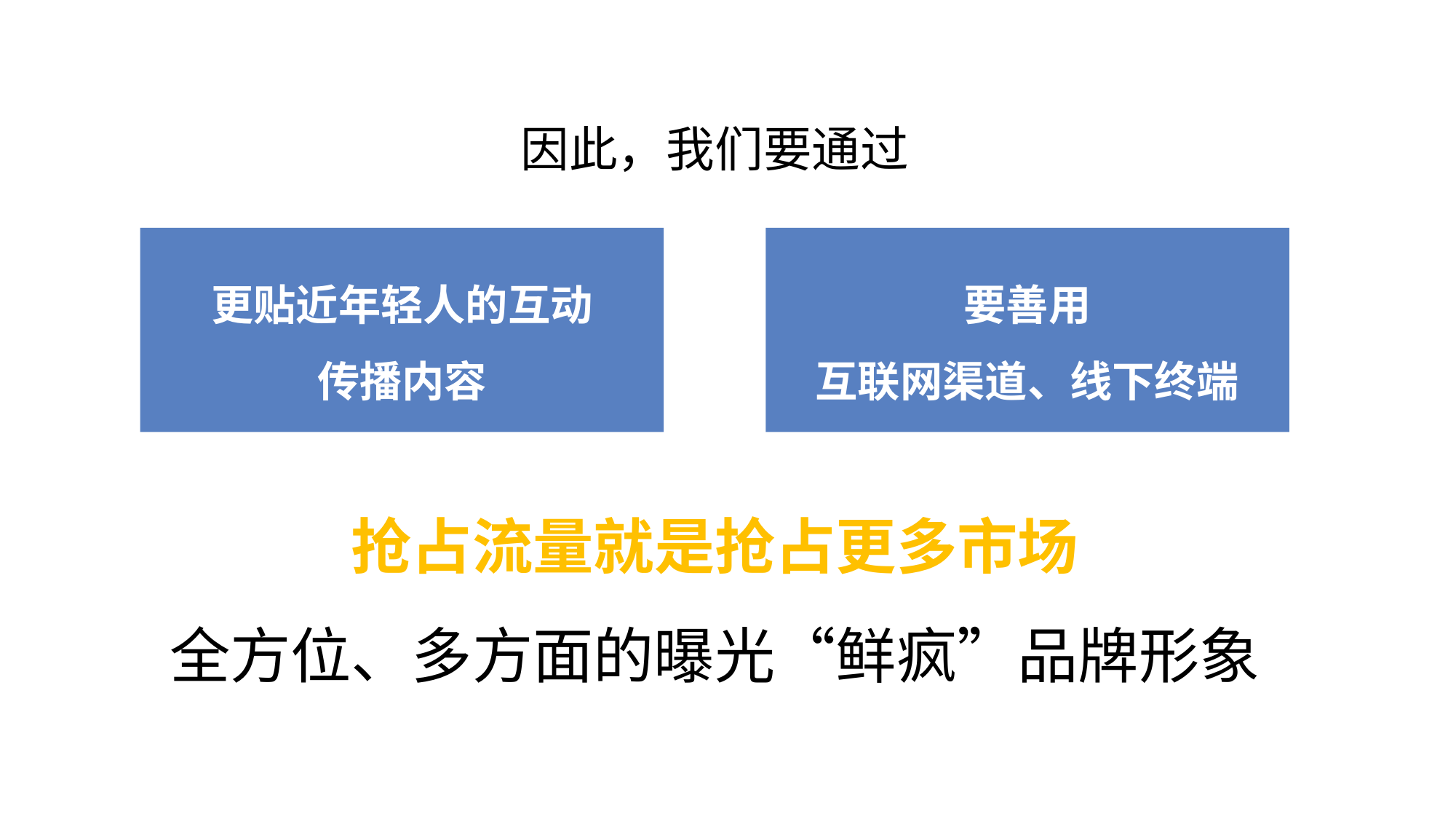

因此，我们要通过

更贴近年轻人的互动
传播内容
要善用
互联网渠道、线下终端
抢占流量就是抢占更多市场
全方位、多方面的曝光“鲜疯”品牌形象